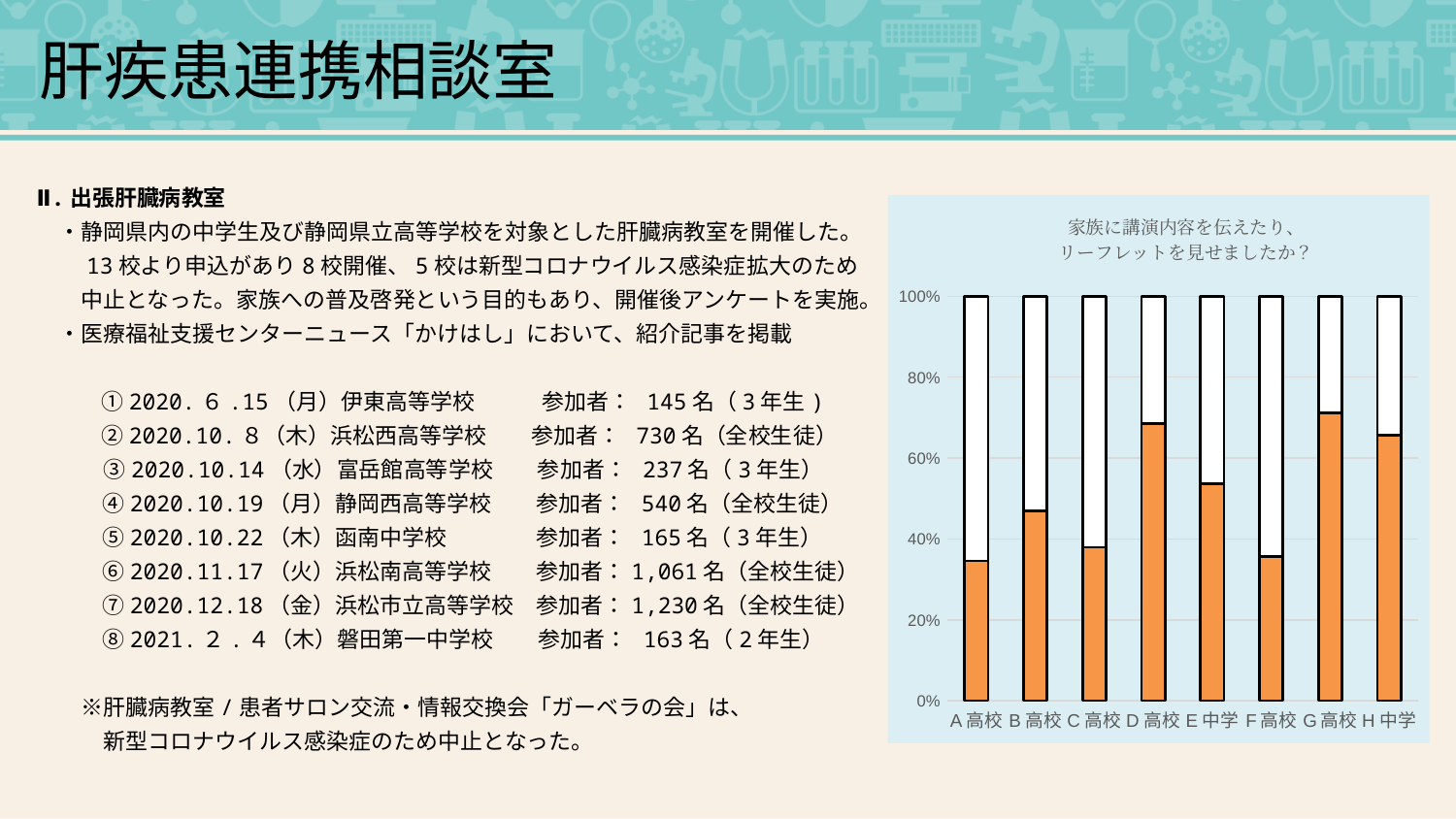

肝疾患連携相談室
Ⅱ.出張肝臓病教室
　・静岡県内の中学生及び静岡県立高等学校を対象とした肝臓病教室を開催した。
　　13校より申込があり8校開催、5校は新型コロナウイルス感染症拡大のため
　　中止となった。家族への普及啓発という目的もあり、開催後アンケートを実施。
　・医療福祉支援センターニュース「かけはし」において、紹介記事を掲載

　①2020.６.15（月）伊東高等学校　　　参加者：  145名（3年生)
　②2020.10.８（木）浜松西高等学校　　参加者：  730名（全校生徒）
　　　③2020.10.14（水）富岳館高等学校　　参加者：  237名（3年生）
　　④2020.10.19（月）静岡西高等学校　　参加者：  540名（全校生徒）
　　⑤2020.10.22（木）函南中学校　　　　参加者：  165名（3年生）
　　⑥2020.11.17（火）浜松南高等学校　　参加者：1,061名（全校生徒）
　　⑦2020.12.18（金）浜松市立高等学校　参加者：1,230名（全校生徒）
　　⑧2021.２.４（木）磐田第一中学校　　参加者：  163名（2年生）

　　※肝臓病教室/患者サロン交流・情報交換会「ガーベラの会」は、
　　　新型コロナウイルス感染症のため中止となった。

### Chart: 家族に講演内容を伝えたり、
リーフレットを見せましたか？

| Category | はい | いいえ |
|---|---|---|
| A高校 | 48.0 | 91.0 |
| B高校 | 334.0 | 378.0 |
| C高校 | 191.0 | 313.0 |
| D高校 | 152.0 | 70.0 |
| E中学 | 82.0 | 71.0 |
| F高校 | 83.0 | 150.0 |
| G高校 | 483.0 | 196.0 |
| H中学 | 92.0 | 48.0 |